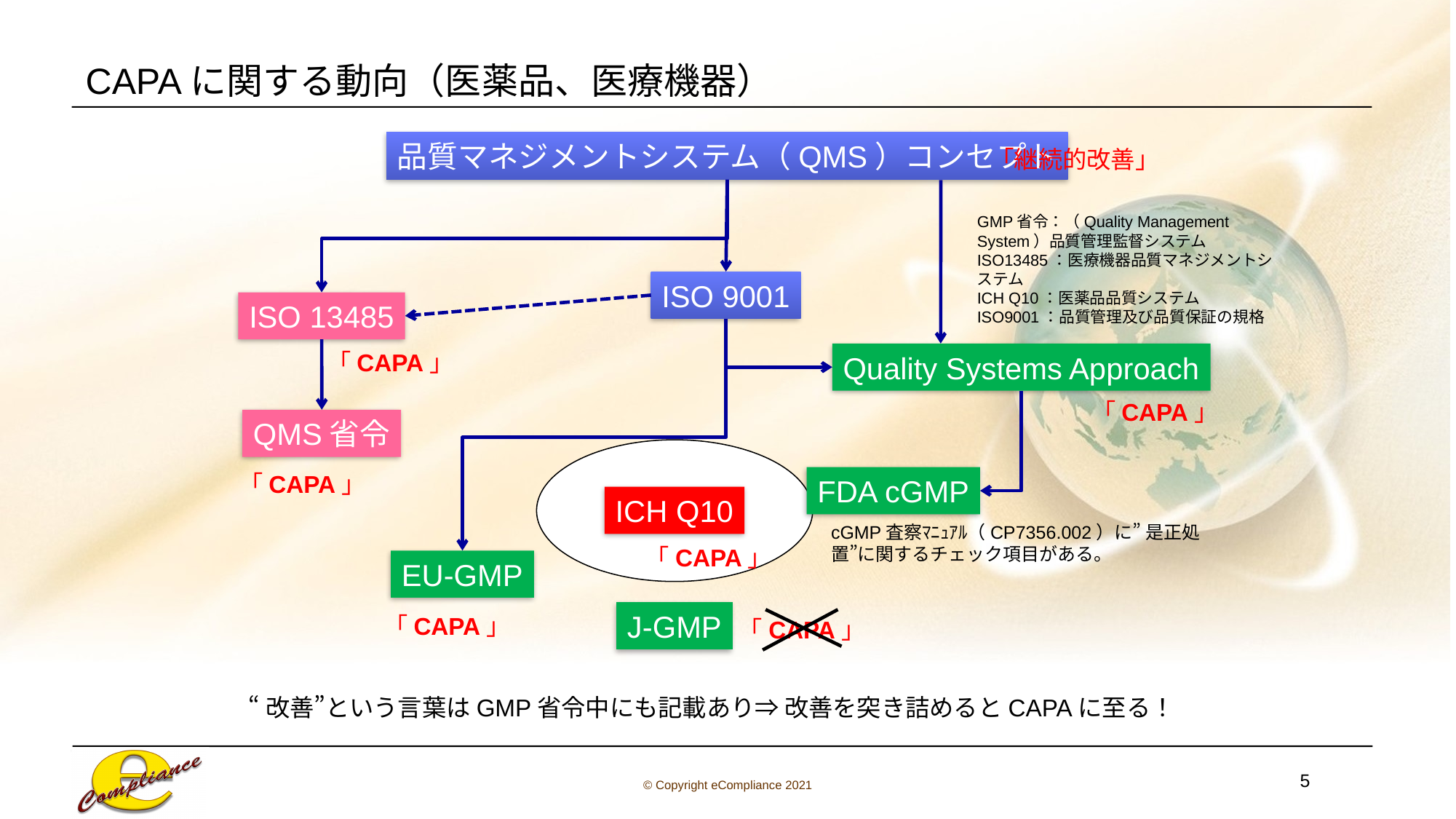

# CAPAに関する動向（医薬品、医療機器）
品質マネジメントシステム（QMS）コンセプト
｢継続的改善｣
GMP省令：（Quality Management System）品質管理監督システム
ISO13485：医療機器品質マネジメントシステム
ICH Q10：医薬品品質システム
ISO9001：品質管理及び品質保証の規格
ISO 9001
ISO 13485
「CAPA」
Quality Systems Approach
「CAPA」
QMS省令

ICH Q10
「CAPA」
FDA cGMP
cGMP査察ﾏﾆｭｱﾙ（CP7356.002）に” 是正処置”に関するチェック項目がある。
「CAPA」
EU-GMP
J-GMP
「CAPA」
「CAPA」
“改善”という言葉はGMP省令中にも記載あり⇒ 改善を突き詰めるとCAPAに至る！